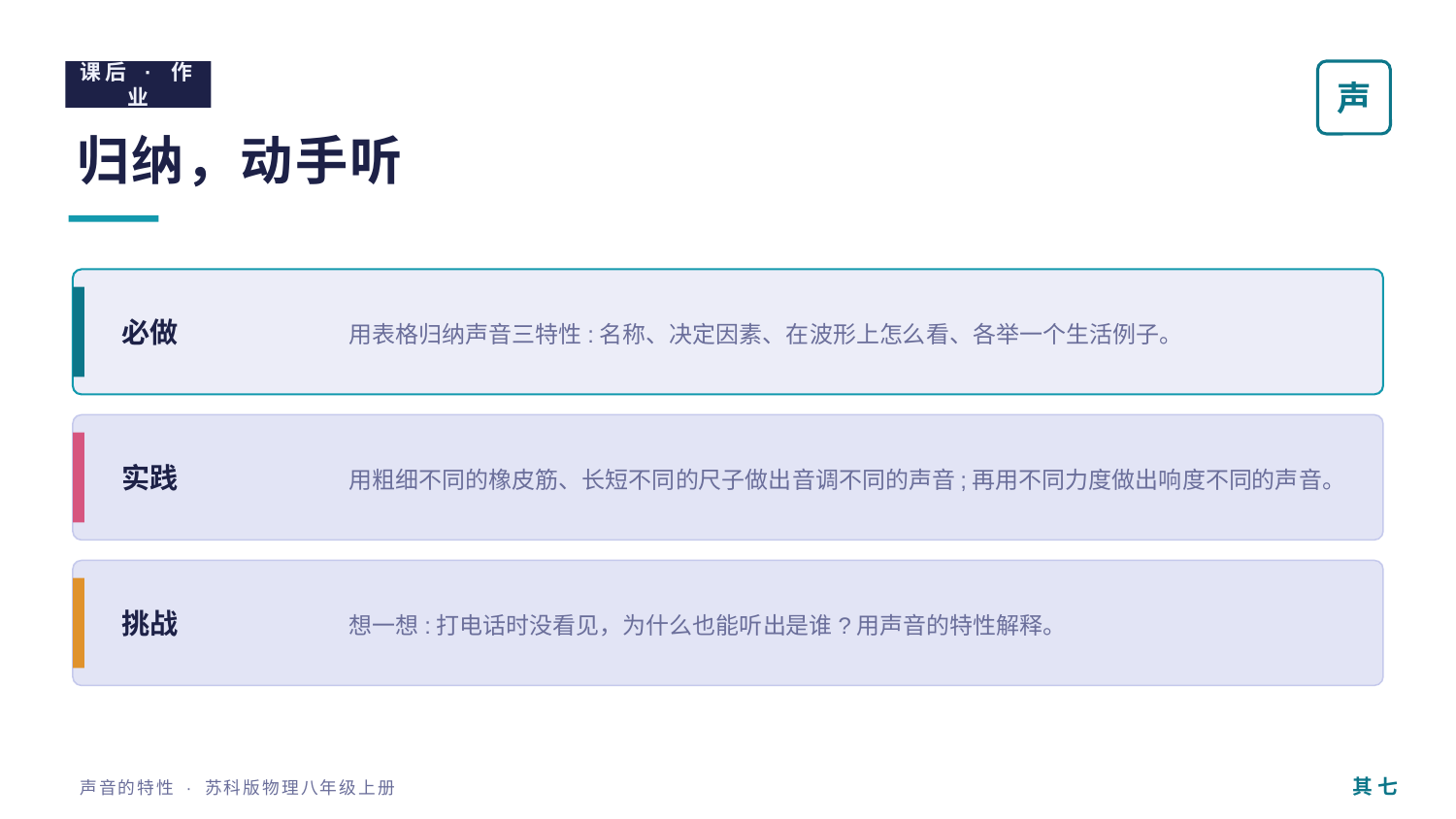

课后 · 作业
声

归纳，动手听

用表格归纳声音三特性:名称、决定因素、在波形上怎么看、各举一个生活例子。
必做

用粗细不同的橡皮筋、长短不同的尺子做出音调不同的声音;再用不同力度做出响度不同的声音。
实践

想一想:打电话时没看见，为什么也能听出是谁?用声音的特性解释。
挑战

其 七
声音的特性 · 苏科版物理八年级上册